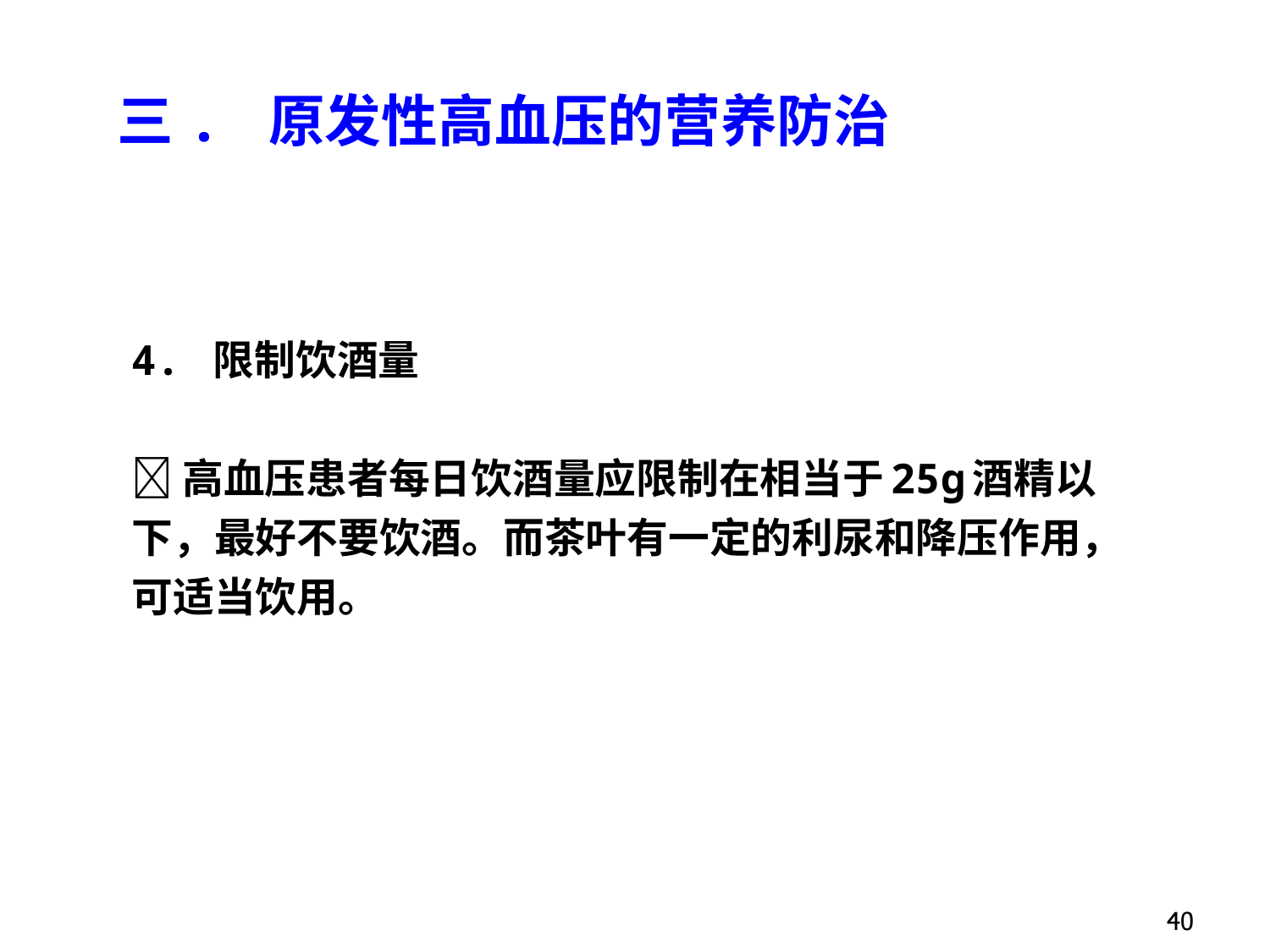

三. 原发性高血压的营养防治
4. 限制饮酒量
• 高血压患者每日饮酒量应限制在相当于25g酒精以下，最好不要饮酒。而茶叶有一定的利尿和降压作用，可适当饮用。
40